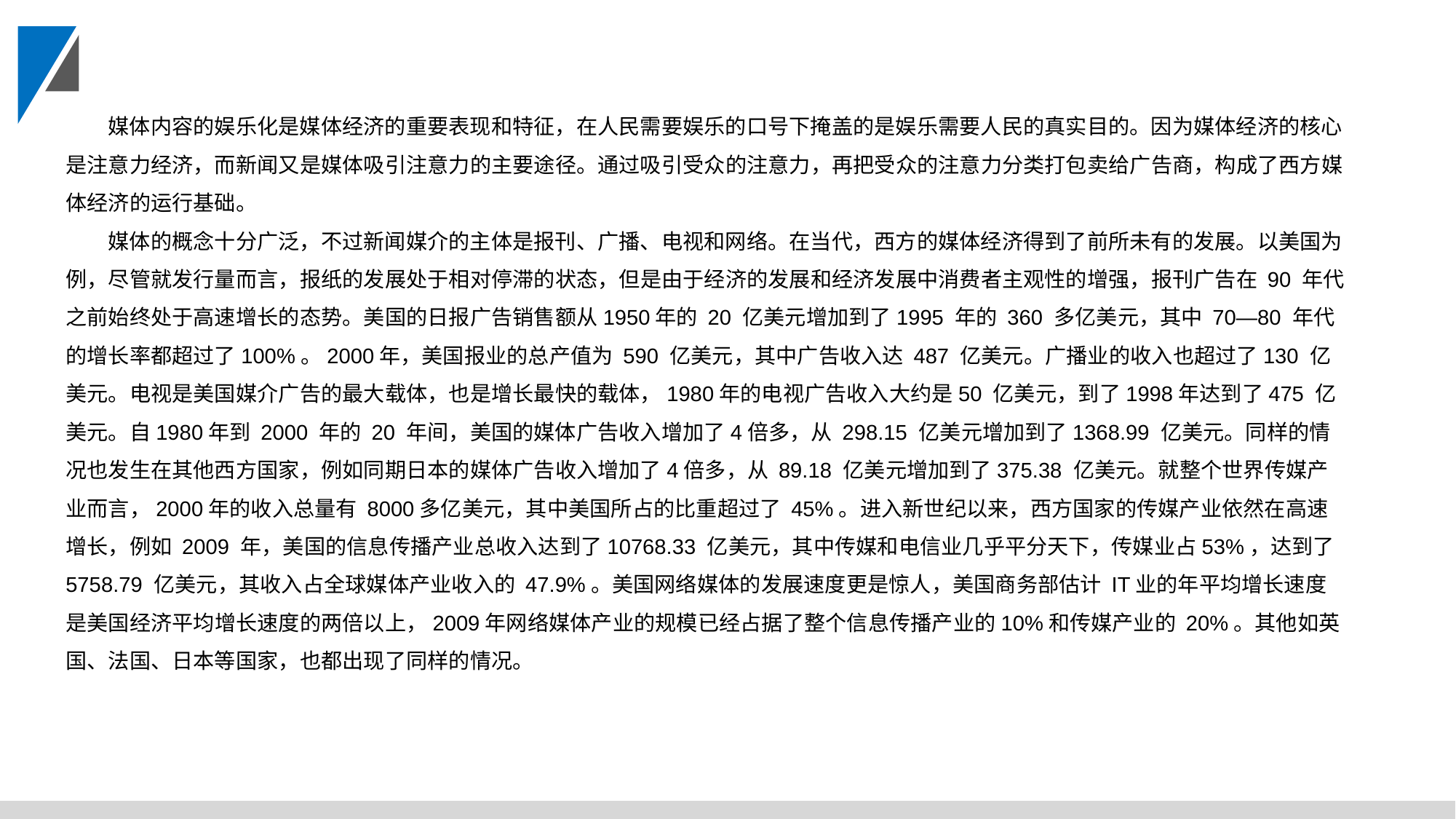

媒体内容的娱乐化是媒体经济的重要表现和特征，在人民需要娱乐的口号下掩盖的是娱乐需要人民的真实目的。因为媒体经济的核心是注意力经济，而新闻又是媒体吸引注意力的主要途径。通过吸引受众的注意力，再把受众的注意力分类打包卖给广告商，构成了西方媒体经济的运行基础。
媒体的概念十分广泛，不过新闻媒介的主体是报刊、广播、电视和网络。在当代，西方的媒体经济得到了前所未有的发展。以美国为例，尽管就发行量而言，报纸的发展处于相对停滞的状态，但是由于经济的发展和经济发展中消费者主观性的增强，报刊广告在 90 年代之前始终处于高速增长的态势。美国的日报广告销售额从1950年的 20 亿美元增加到了1995 年的 360 多亿美元，其中 70—80 年代的增长率都超过了100%。2000年，美国报业的总产值为 590 亿美元，其中广告收入达 487 亿美元。广播业的收入也超过了130 亿美元。电视是美国媒介广告的最大载体，也是增长最快的载体，1980年的电视广告收入大约是50 亿美元，到了1998年达到了475 亿美元。自1980年到 2000 年的 20 年间，美国的媒体广告收入增加了4倍多，从 298.15 亿美元增加到了1368.99 亿美元。同样的情况也发生在其他西方国家，例如同期日本的媒体广告收入增加了4倍多，从 89.18 亿美元增加到了375.38 亿美元。就整个世界传媒产业而言，2000年的收入总量有 8000多亿美元，其中美国所占的比重超过了 45%。进入新世纪以来，西方国家的传媒产业依然在高速增长，例如 2009 年，美国的信息传播产业总收入达到了10768.33 亿美元，其中传媒和电信业几乎平分天下，传媒业占53%，达到了5758.79 亿美元，其收入占全球媒体产业收入的 47.9%。美国网络媒体的发展速度更是惊人，美国商务部估计 IT业的年平均增长速度是美国经济平均增长速度的两倍以上，2009年网络媒体产业的规模已经占据了整个信息传播产业的10%和传媒产业的 20%。其他如英国、法国、日本等国家，也都出现了同样的情况。